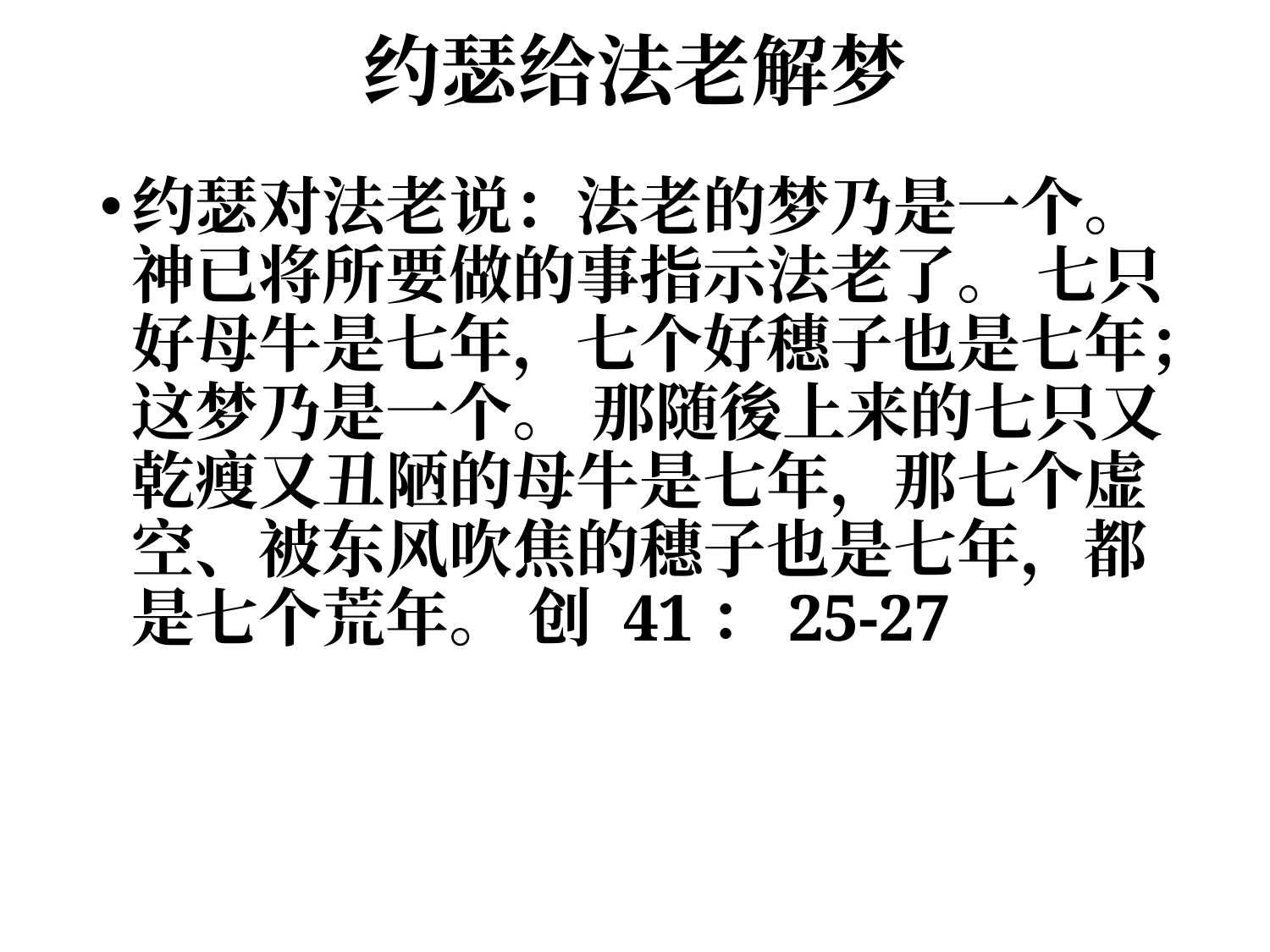

# 约瑟给法老解梦
约瑟对法老说：法老的梦乃是一个。神已将所要做的事指示法老了。 七只好母牛是七年，七个好穗子也是七年；这梦乃是一个。 那随後上来的七只又乾瘦又丑陋的母牛是七年，那七个虚空、被东风吹焦的穗子也是七年，都是七个荒年。 创 41：25-27